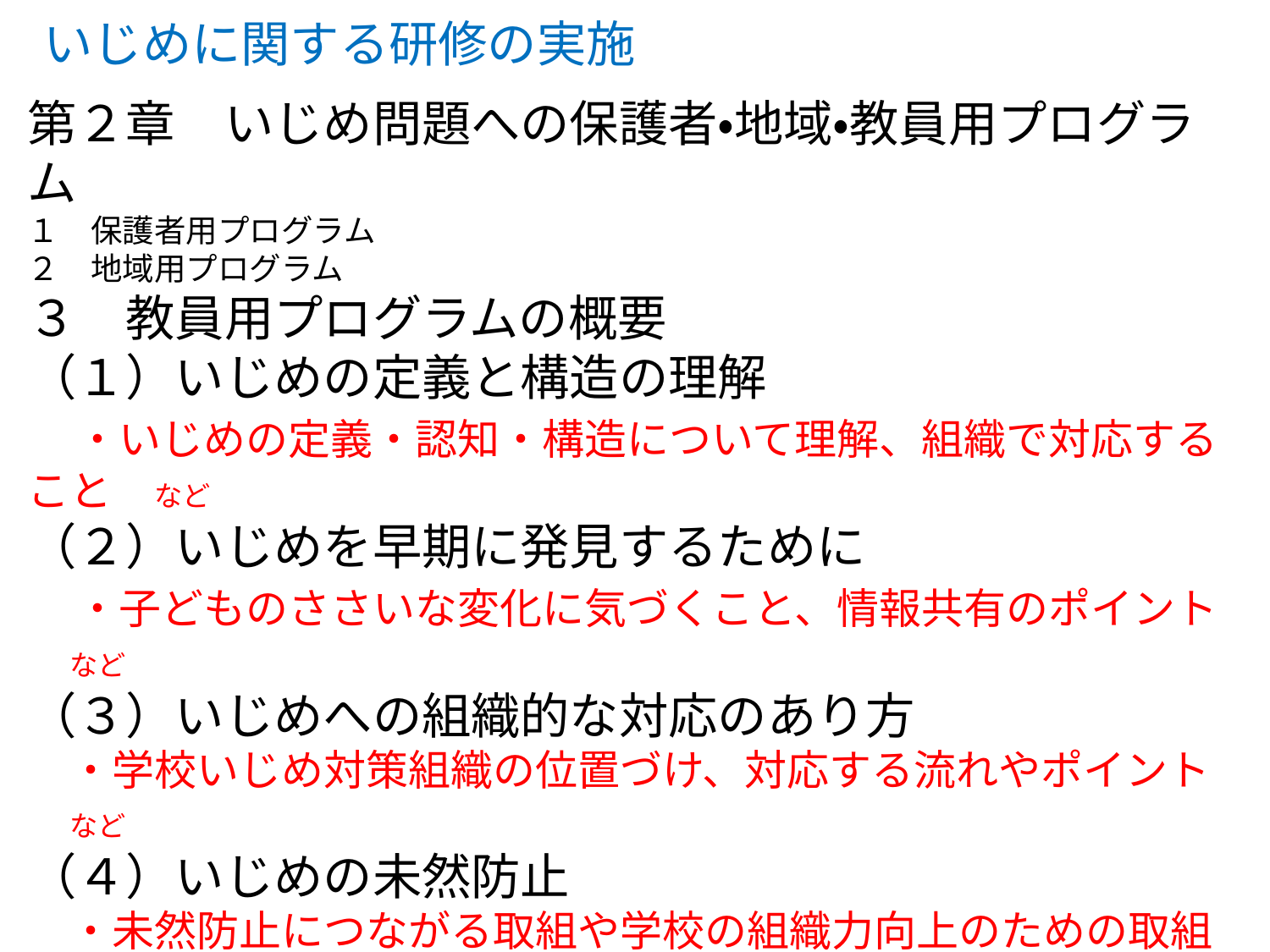

いじめに関する研修の実施

第２章　いじめ問題への保護者・地域・教員用プログラム
１　保護者用プログラム
２　地域用プログラム
３　教員用プログラムの概要
（１）いじめの定義と構造の理解
　・いじめの定義・認知・構造について理解、組織で対応すること　など
（２）いじめを早期に発見するために
　・子どものささいな変化に気づくこと、情報共有のポイント　など
（３）いじめへの組織的な対応のあり方
　・学校いじめ対策組織の位置づけ、対応する流れやポイント　など
（４）いじめの未然防止
　・未然防止につながる取組や学校の組織力向上のための取組　など
（５）いじめ事例を通した対応
　・事例を通して対応のあり方を教職員で共通理解　など
　　　　　　　　　　　　　　　　　　「高知家」いじめ予防等プログラムより